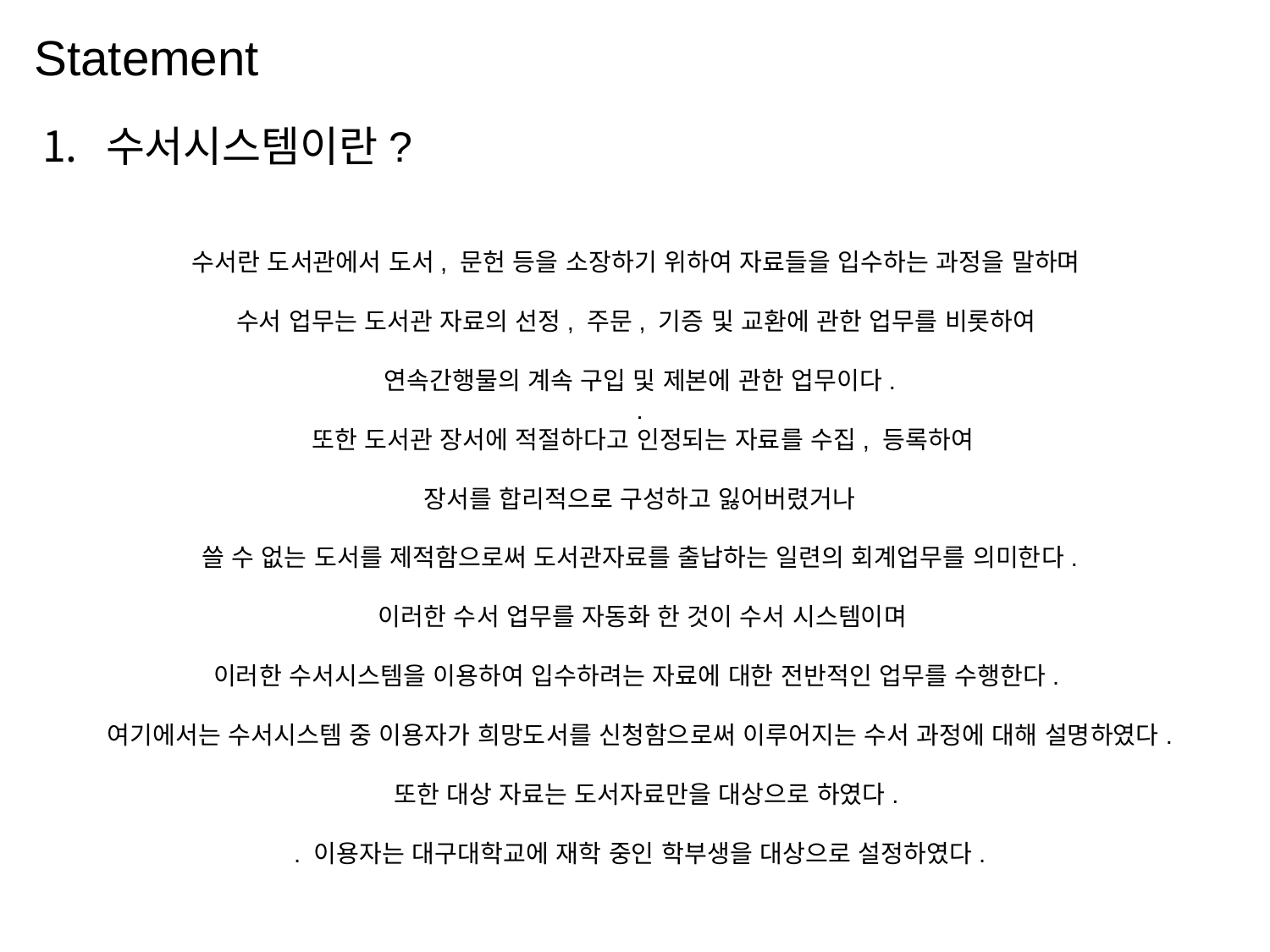

Statement
수서시스템이란?

수서란 도서관에서 도서, 문헌 등을 소장하기 위하여 자료들을 입수하는 과정을 말하며

수서 업무는 도서관 자료의 선정, 주문, 기증 및 교환에 관한 업무를 비롯하여

연속간행물의 계속 구입 및 제본에 관한 업무이다.
.
 또한 도서관 장서에 적절하다고 인정되는 자료를 수집, 등록하여

장서를 합리적으로 구성하고 잃어버렸거나

쓸 수 없는 도서를 제적함으로써 도서관자료를 출납하는 일련의 회계업무를 의미한다.

 이러한 수서 업무를 자동화 한 것이 수서 시스템이며

이러한 수서시스템을 이용하여 입수하려는 자료에 대한 전반적인 업무를 수행한다.

여기에서는 수서시스템 중 이용자가 희망도서를 신청함으로써 이루어지는 수서 과정에 대해 설명하였다.

 또한 대상 자료는 도서자료만을 대상으로 하였다.

. 이용자는 대구대학교에 재학 중인 학부생을 대상으로 설정하였다.